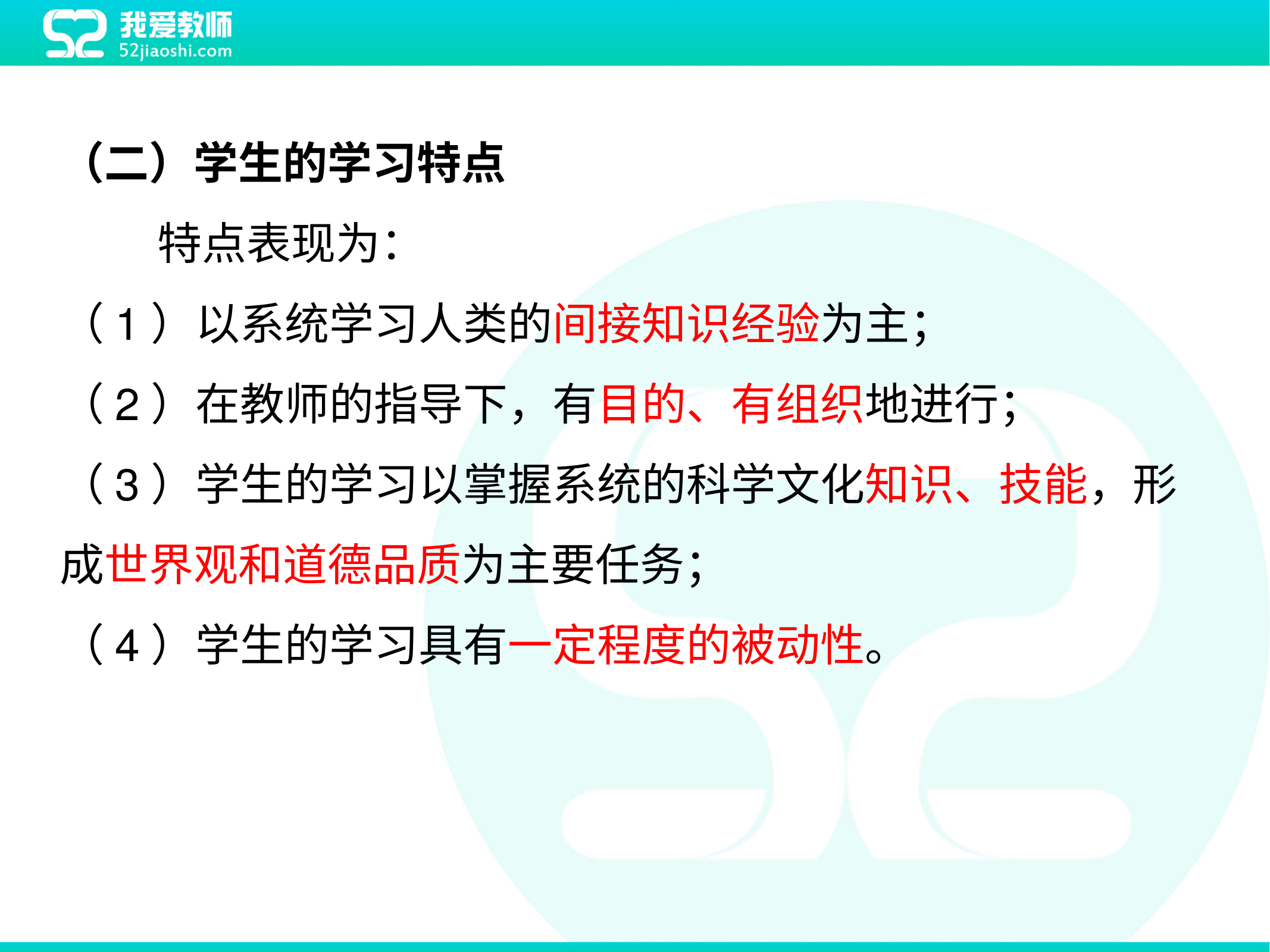

（二）学生的学习特点
       特点表现为：
（1）以系统学习人类的间接知识经验为主；
（2）在教师的指导下，有目的、有组织地进行；
（3）学生的学习以掌握系统的科学文化知识、技能，形成世界观和道德品质为主要任务；
（4）学生的学习具有一定程度的被动性。